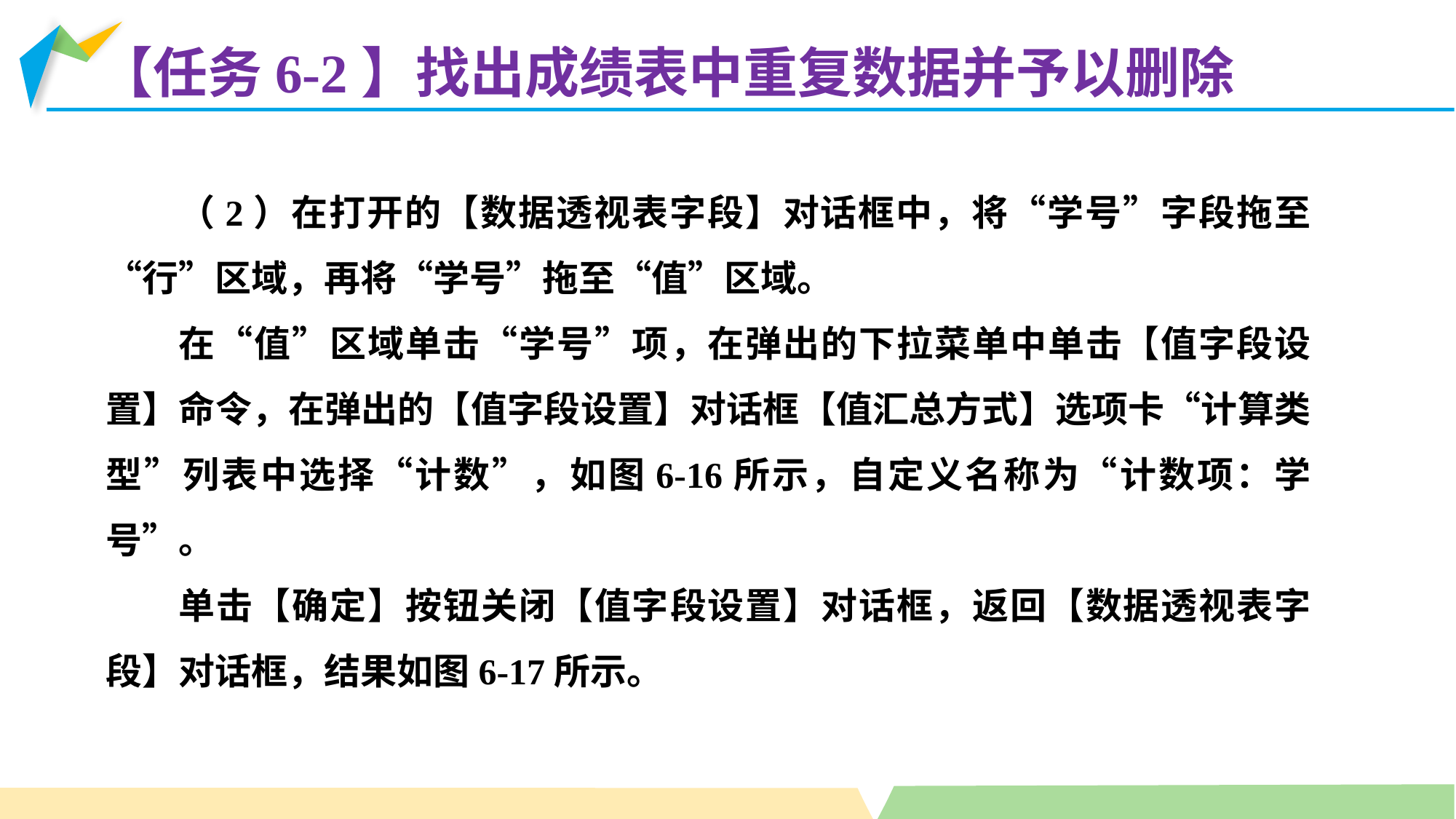

【任务6-2】找出成绩表中重复数据并予以删除
（2）在打开的【数据透视表字段】对话框中，将“学号”字段拖至“行”区域，再将“学号”拖至“值”区域。
在“值”区域单击“学号”项，在弹出的下拉菜单中单击【值字段设置】命令，在弹出的【值字段设置】对话框【值汇总方式】选项卡“计算类型”列表中选择“计数”，如图6-16所示，自定义名称为“计数项：学号”。
单击【确定】按钮关闭【值字段设置】对话框，返回【数据透视表字段】对话框，结果如图6-17所示。